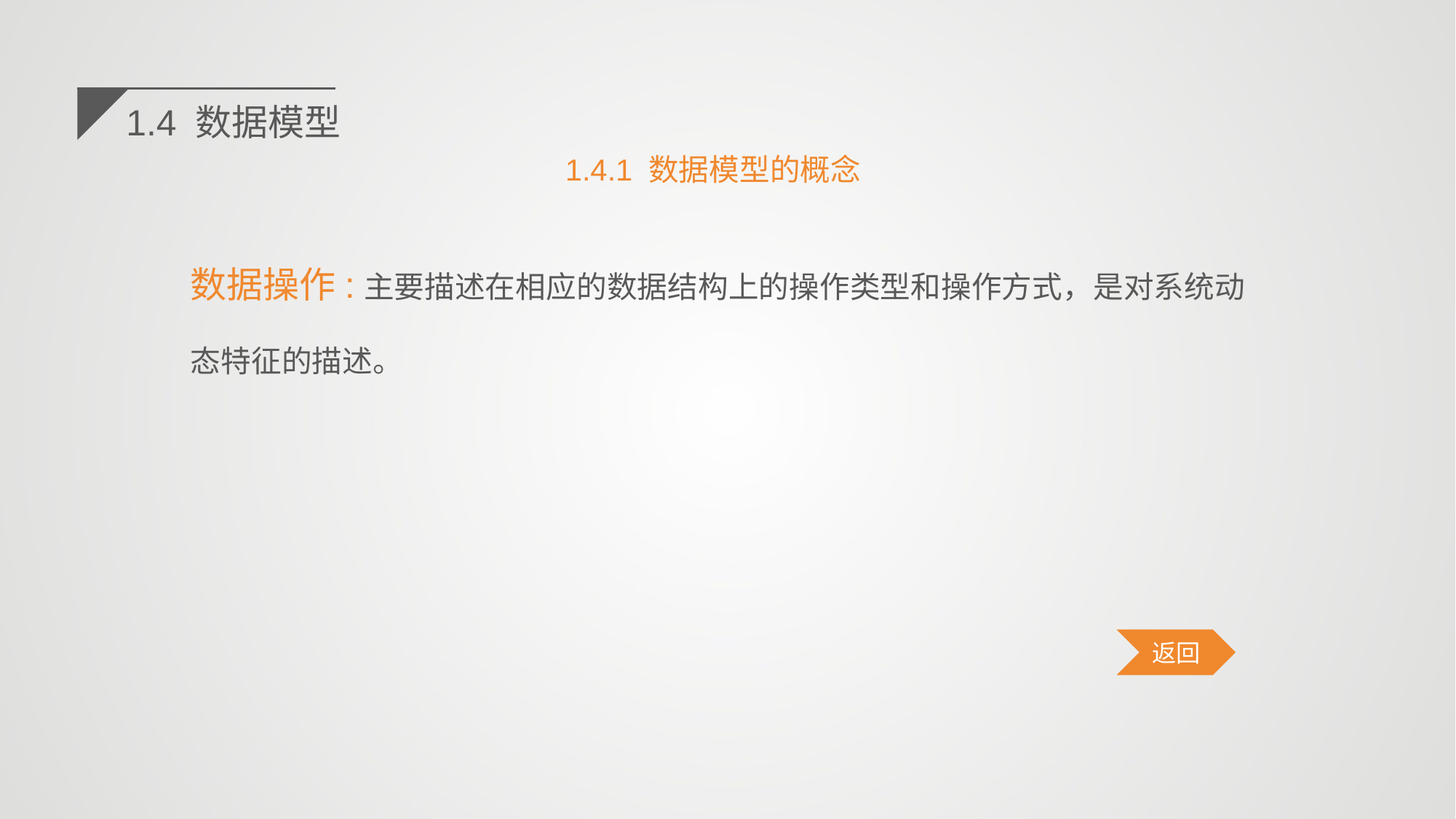

1.4 数据模型

1.4.1 数据模型的概念

数据操作:主要描述在相应的数据结构上的操作类型和操作方式，是对系统动态特征的描述。

返回